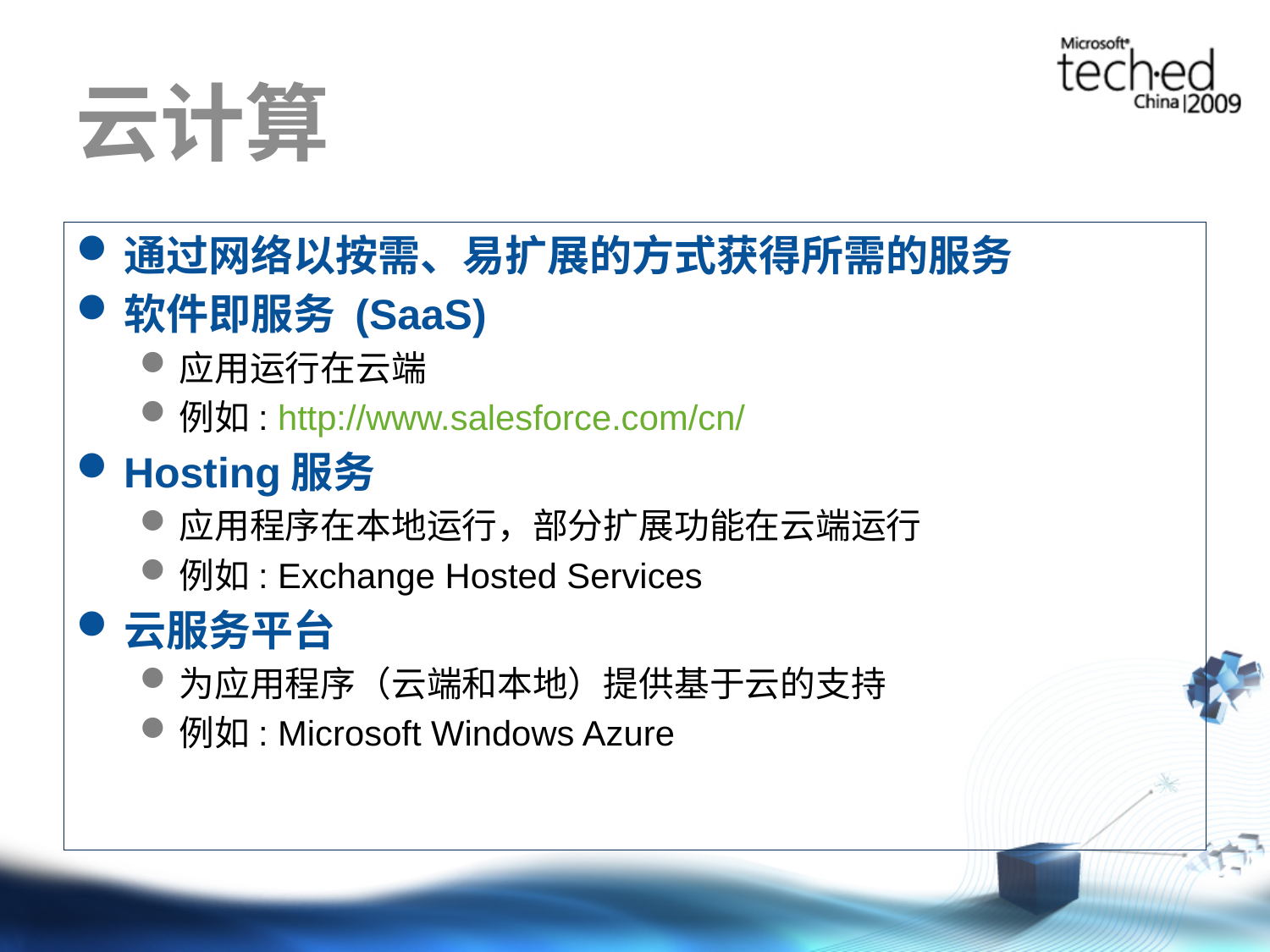

# 云计算
通过网络以按需、易扩展的方式获得所需的服务
软件即服务 (SaaS)
应用运行在云端
例如: http://www.salesforce.com/cn/
Hosting服务
应用程序在本地运行，部分扩展功能在云端运行
例如: Exchange Hosted Services
云服务平台
为应用程序（云端和本地）提供基于云的支持
例如: Microsoft Windows Azure